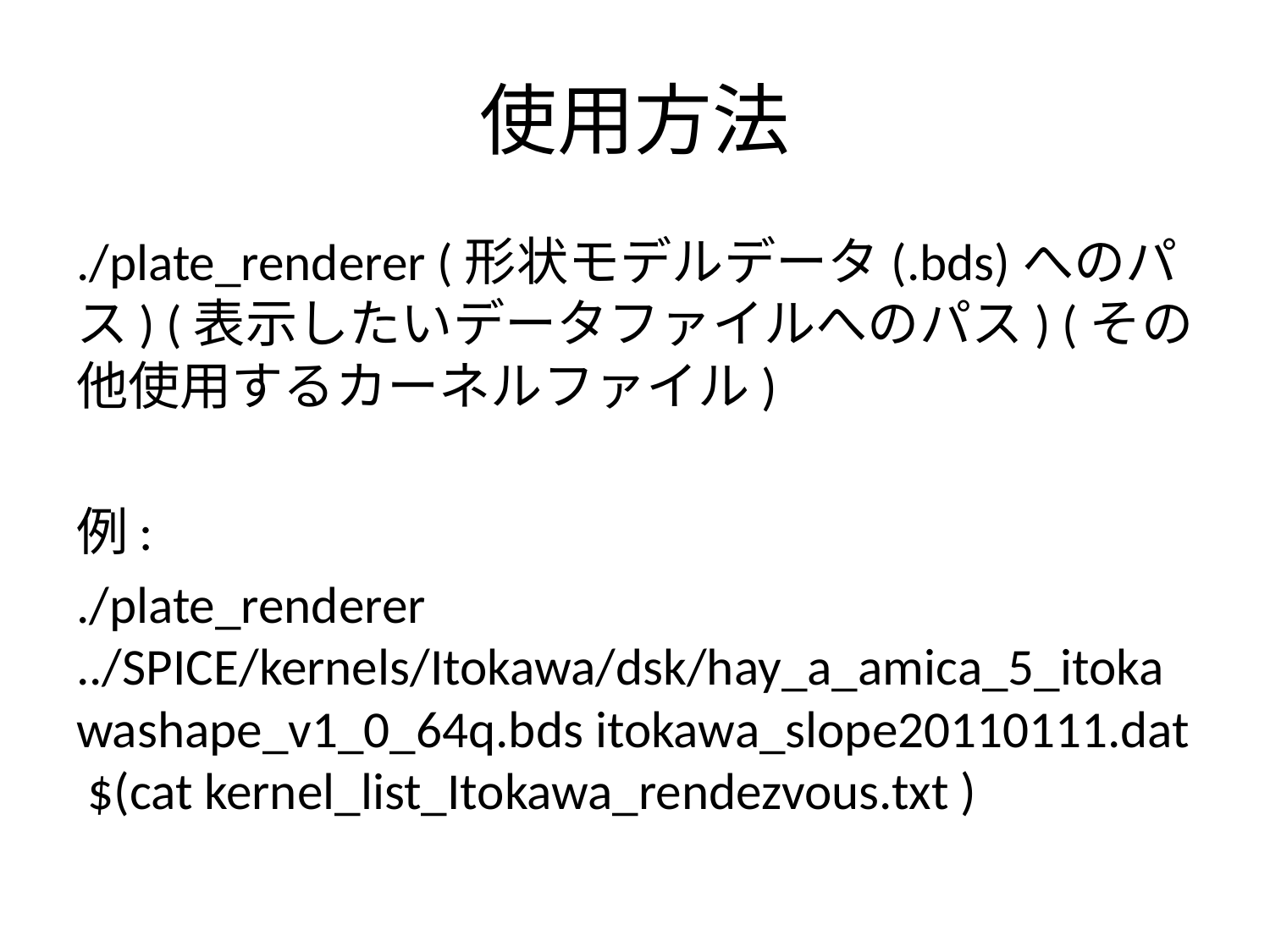

# 使用方法
./plate_renderer (形状モデルデータ(.bds)へのパス) (表示したいデータファイルへのパス) (その他使用するカーネルファイル)

例:
./plate_renderer ../SPICE/kernels/Itokawa/dsk/hay_a_amica_5_itokawashape_v1_0_64q.bds itokawa_slope20110111.dat  $(cat kernel_list_Itokawa_rendezvous.txt )